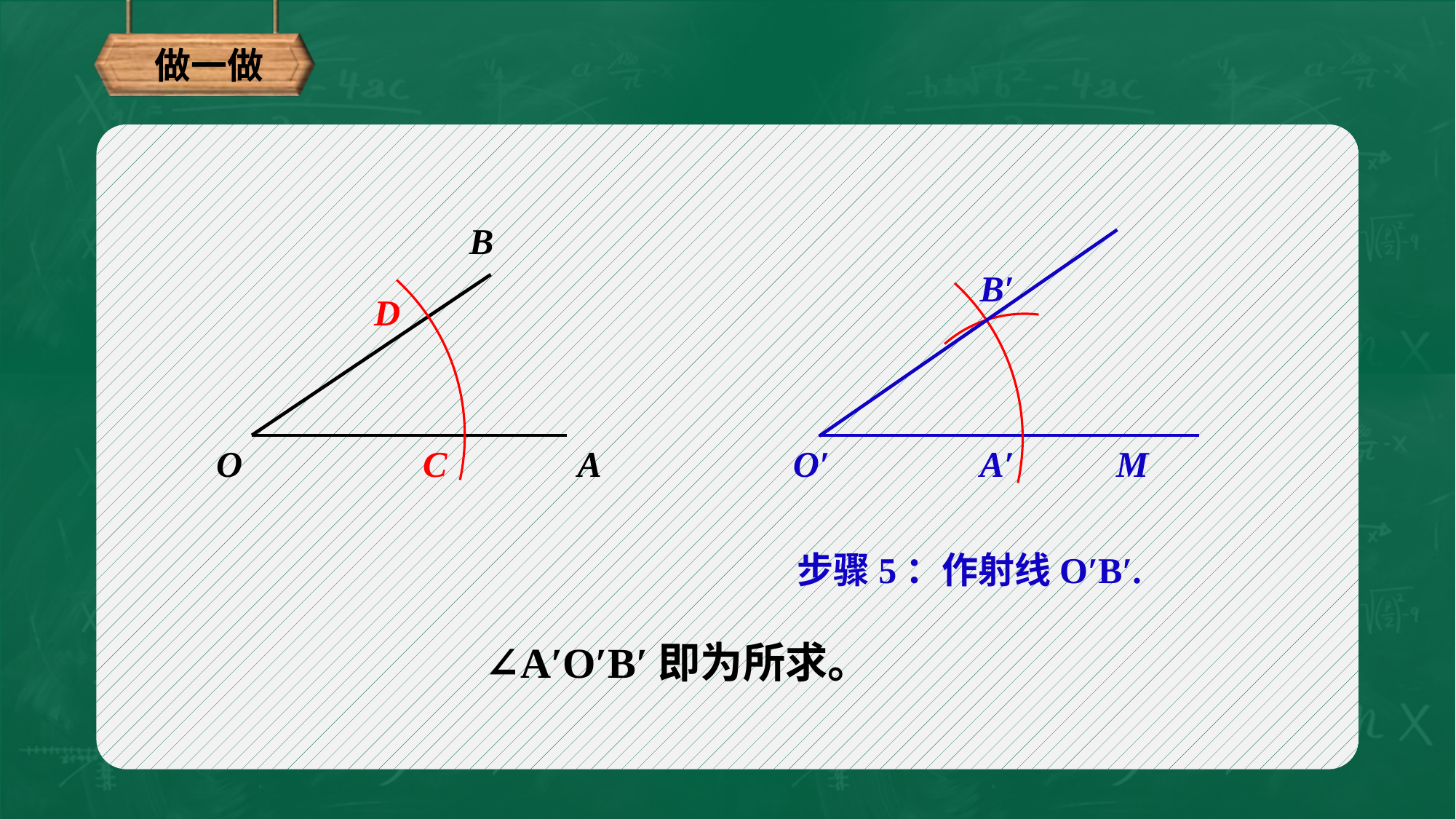

做一做
B
O
A

B′
D

A′
C
O′
M
步骤5：作射线O′B′.
∠A′O′B′即为所求。